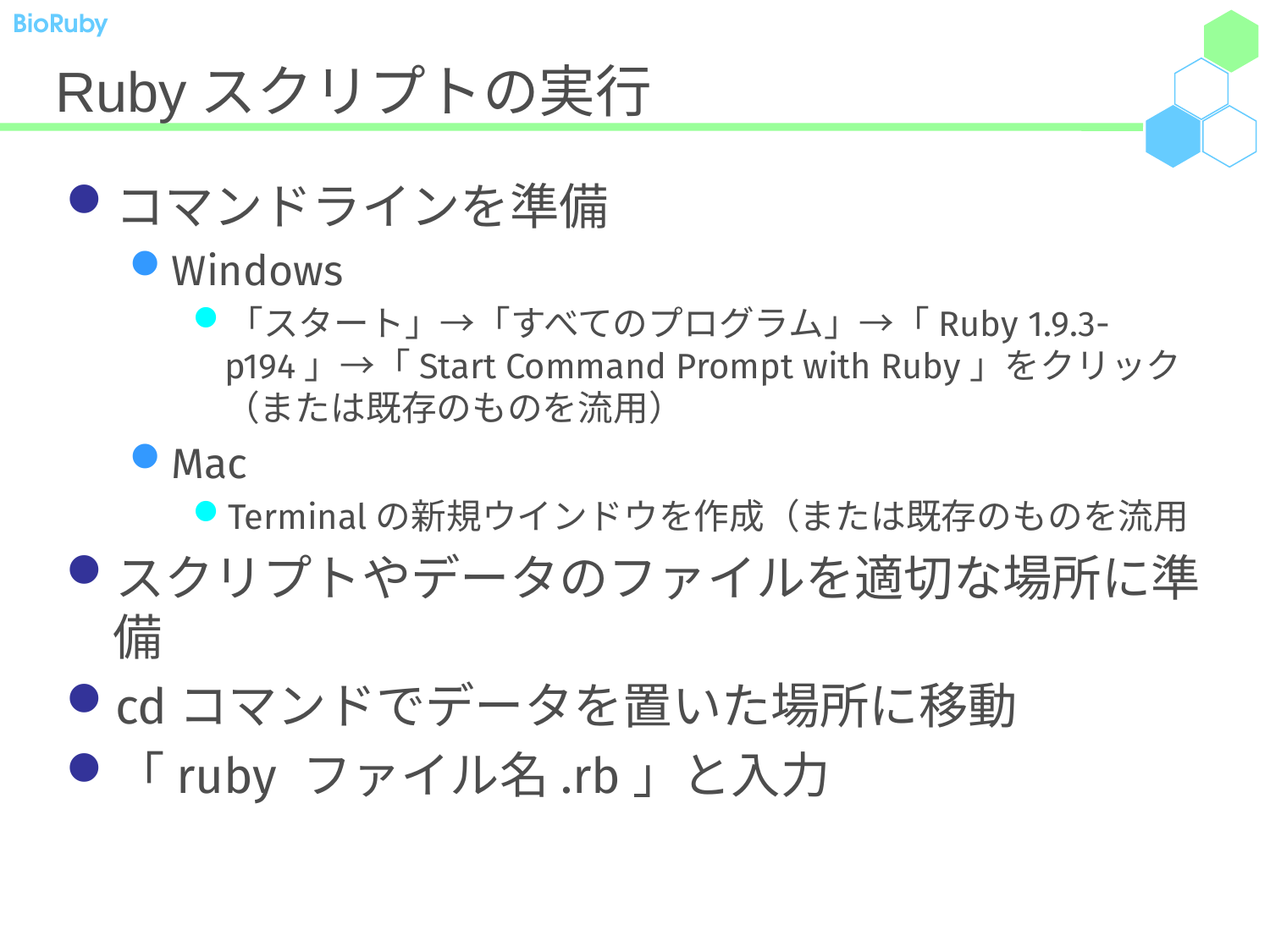

# Rubyスクリプトの実行
コマンドラインを準備
Windows
「スタート」→「すべてのプログラム」→「Ruby 1.9.3-p194」→「Start Command Prompt with Ruby」をクリック（または既存のものを流用）
Mac
Terminalの新規ウインドウを作成（または既存のものを流用
スクリプトやデータのファイルを適切な場所に準備
cdコマンドでデータを置いた場所に移動
「ruby ファイル名.rb」と入力